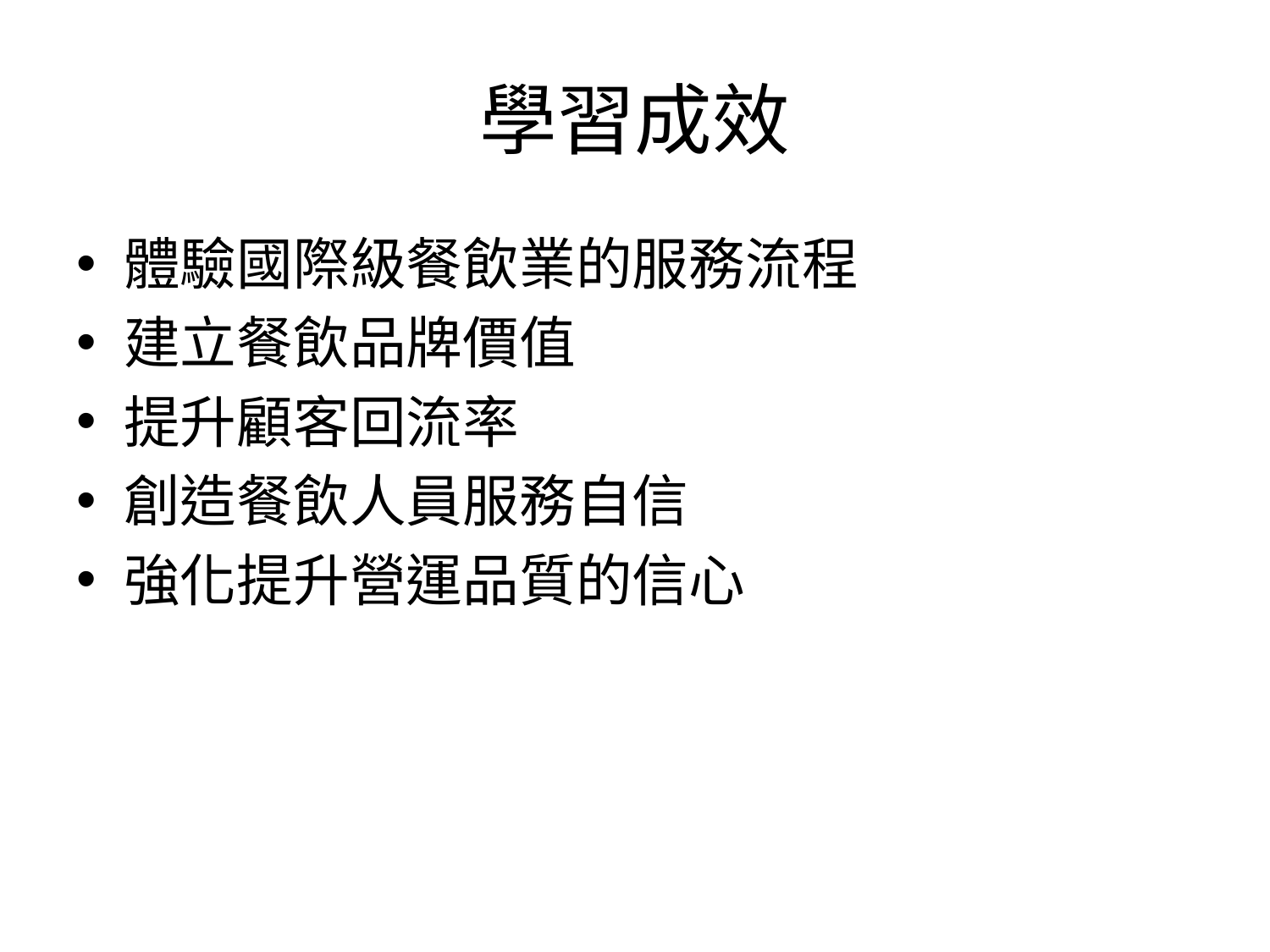

# 學習成效
體驗國際級餐飲業的服務流程
建立餐飲品牌價值
提升顧客回流率
創造餐飲人員服務自信
強化提升營運品質的信心